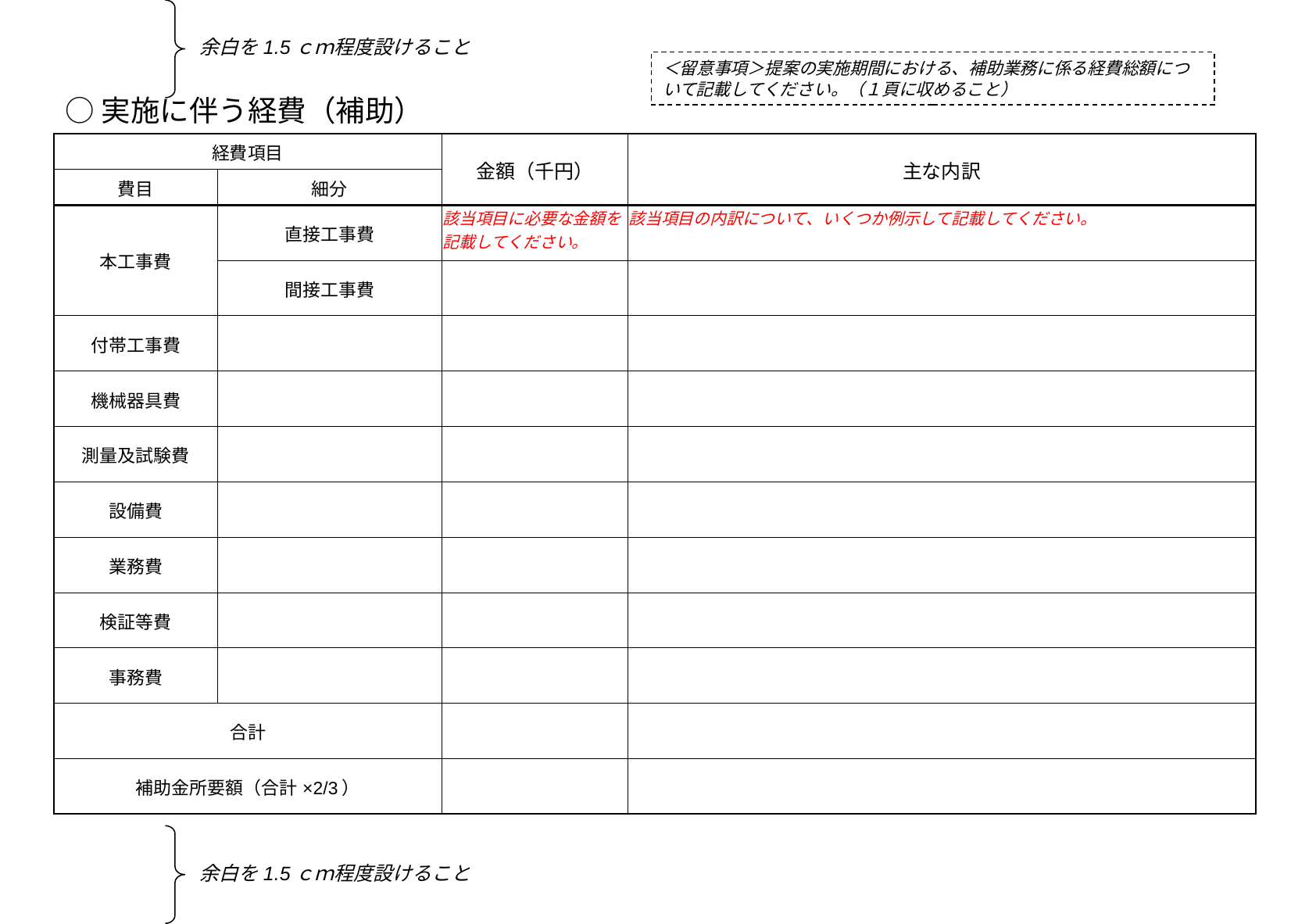

余白を1.5ｃｍ程度設けること
＜留意事項＞提案の実施期間における、補助業務に係る経費総額について記載してください。（１頁に収めること）
○実施に伴う経費（補助）
| 経費項目 |  | 金額（千円） | 主な内訳 |
| --- | --- | --- | --- |
| 費目 | 細分 |  |  |
| 本工事費 | 直接工事費 | 該当項目に必要な金額を記載してください。 | 該当項目の内訳について、いくつか例示して記載してください。 |
|  | 間接工事費 |  |  |
| 付帯工事費 |  |  |  |
| 機械器具費 |  |  |  |
| 測量及試験費 |  |  |  |
| 設備費 |  |  |  |
| 業務費 |  |  |  |
| 検証等費 |  |  |  |
| 事務費 |  |  |  |
| 合計 |  |  |  |
| 補助金所要額（合計×2/3） |  |  |  |

余白を1.5ｃｍ程度設けること